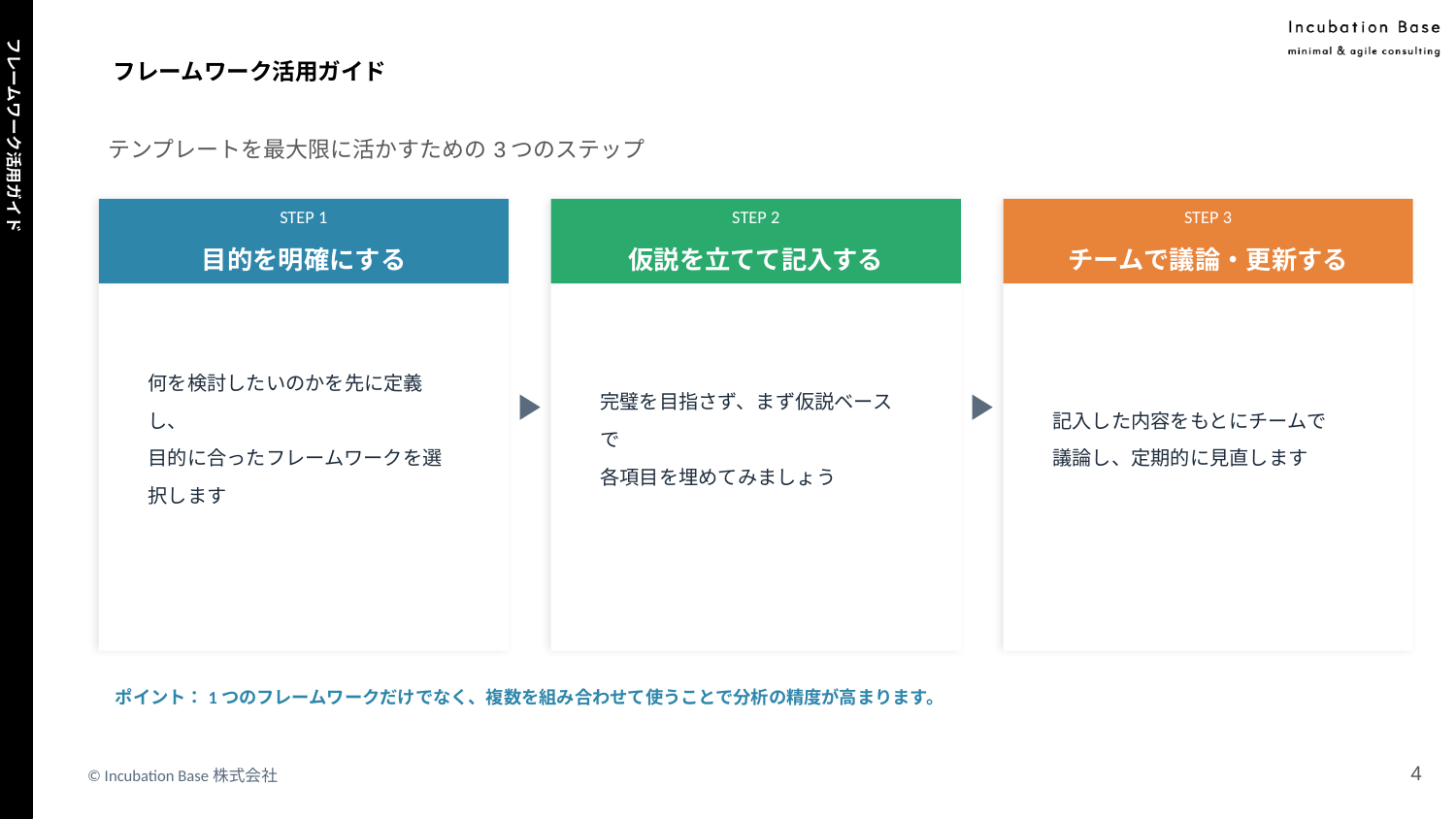

# フレームワーク活用ガイド
テンプレートを最大限に活かすための3つのステップ

STEP 1

STEP 2

STEP 3
目的を明確にする
仮説を立てて記入する
チームで議論・更新する
何を検討したいのかを先に定義し、
目的に合ったフレームワークを選択します
完璧を目指さず、まず仮説ベースで
各項目を埋めてみましょう
記入した内容をもとにチームで
議論し、定期的に見直します
▶
▶
フレームワーク活用ガイド
ポイント：1つのフレームワークだけでなく、複数を組み合わせて使うことで分析の精度が高まります。
4
© Incubation Base株式会社